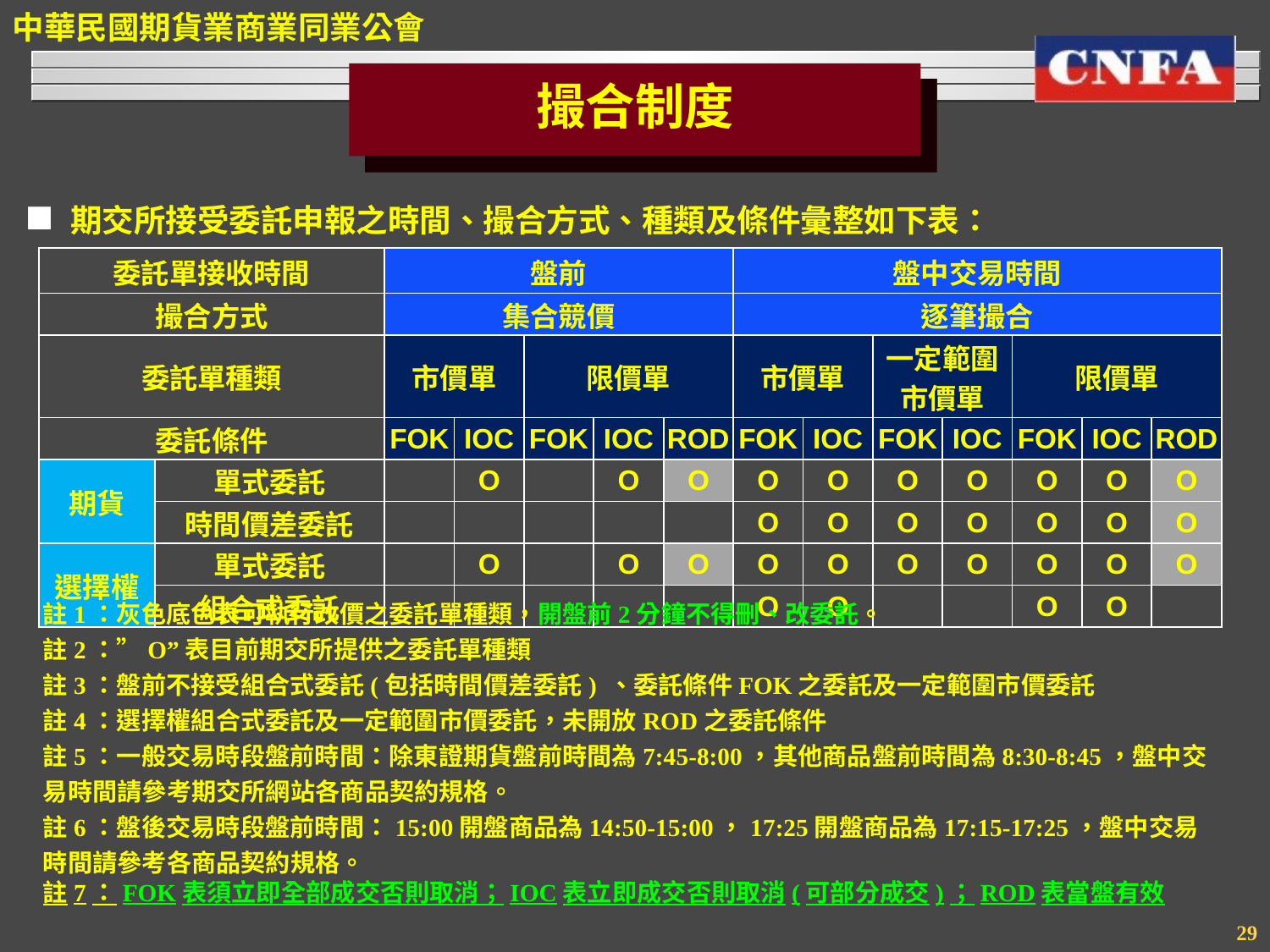

撮合制度
期交所接受委託申報之時間、撮合方式、種類及條件彙整如下表：
| 委託單接收時間 |  | 盤前 |  |  |  |  | 盤中交易時間 |  |  |  |  |  |  |
| --- | --- | --- | --- | --- | --- | --- | --- | --- | --- | --- | --- | --- | --- |
| 撮合方式 |  | 集合競價 |  |  |  |  | 逐筆撮合 |  |  |  |  |  |  |
| 委託單種類 |  | 市價單 |  | 限價單 |  |  | 市價單 |  | 一定範圍市價單 |  | 限價單 |  |  |
| 委託條件 |  | FOK | IOC | FOK | IOC | ROD | FOK | IOC | FOK | IOC | FOK | IOC | ROD |
| 期貨 | 單式委託 |  | O |  | O | O | O | O | O | O | O | O | O |
|  | 時間價差委託 |  |  |  |  |  | O | O | O | O | O | O | O |
| 選擇權 | 單式委託 |  | O |  | O | O | O | O | O | O | O | O | O |
|  | 組合式委託 |  |  |  |  |  | O | O |  |  | O | O |  |
註1：灰色底色表可執行改價之委託單種類，開盤前2分鐘不得刪、改委託。
註2：”O”表目前期交所提供之委託單種類
註3：盤前不接受組合式委託(包括時間價差委託) 、委託條件FOK之委託及一定範圍市價委託
註4：選擇權組合式委託及一定範圍市價委託，未開放ROD之委託條件
註5：一般交易時段盤前時間：除東證期貨盤前時間為7:45-8:00，其他商品盤前時間為8:30-8:45，盤中交易時間請參考期交所網站各商品契約規格。
註6：盤後交易時段盤前時間：15:00開盤商品為14:50-15:00，17:25開盤商品為17:15-17:25，盤中交易時間請參考各商品契約規格。
註7：FOK表須立即全部成交否則取消；IOC表立即成交否則取消(可部分成交)；ROD表當盤有效